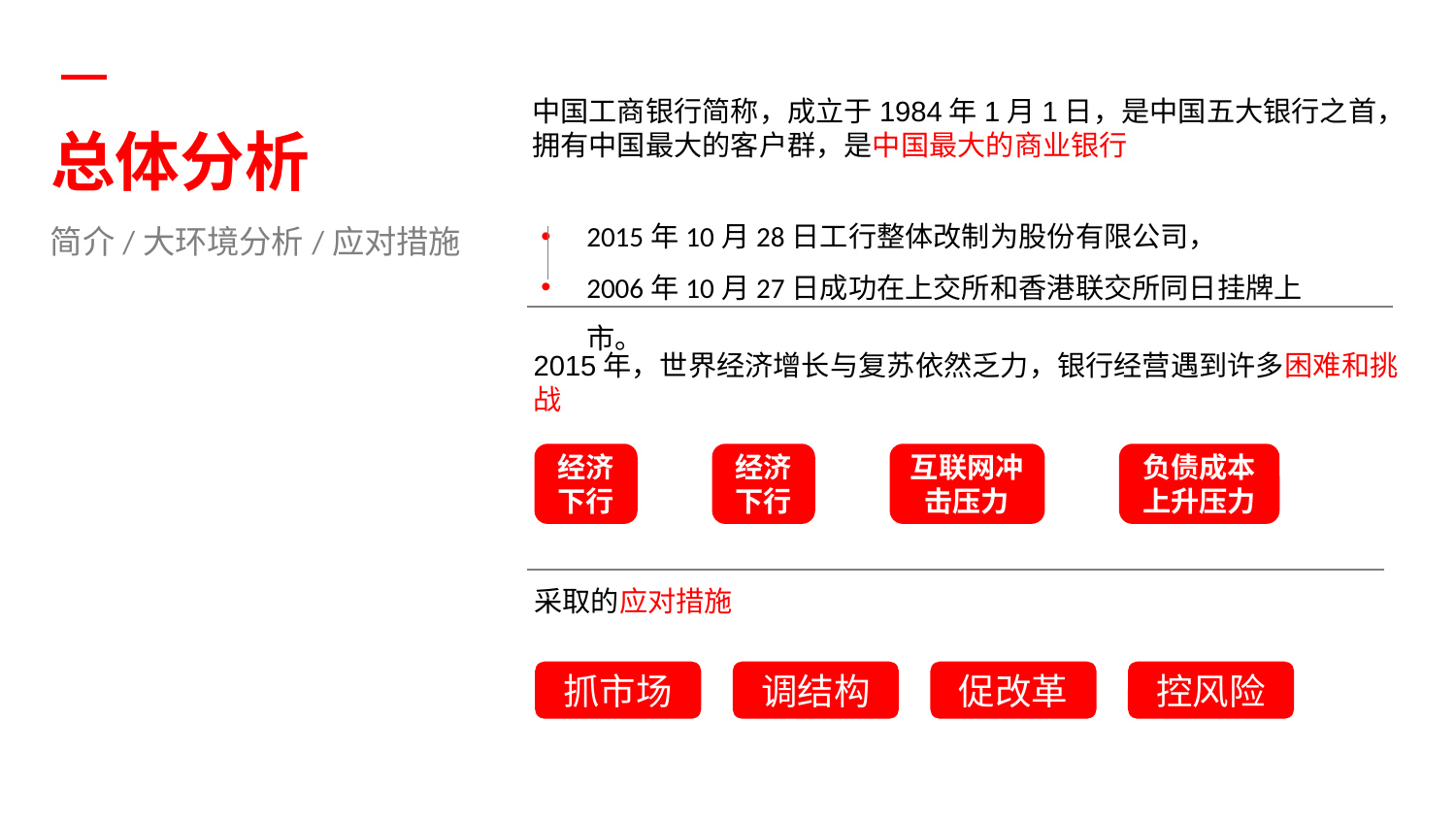

中国工商银行简称，成立于1984年1月1日，是中国五大银行之首，拥有中国最大的客户群，是中国最大的商业银行
总体分析
2015年10月28日工行整体改制为股份有限公司，
2006年10月27日成功在上交所和香港联交所同日挂牌上市。
简介/大环境分析/应对措施
2015年，世界经济增长与复苏依然乏力，银行经营遇到许多困难和挑战
经济下行
经济下行
互联网冲击压力
负债成本上升压力
采取的应对措施
抓市场
调结构
促改革
控风险